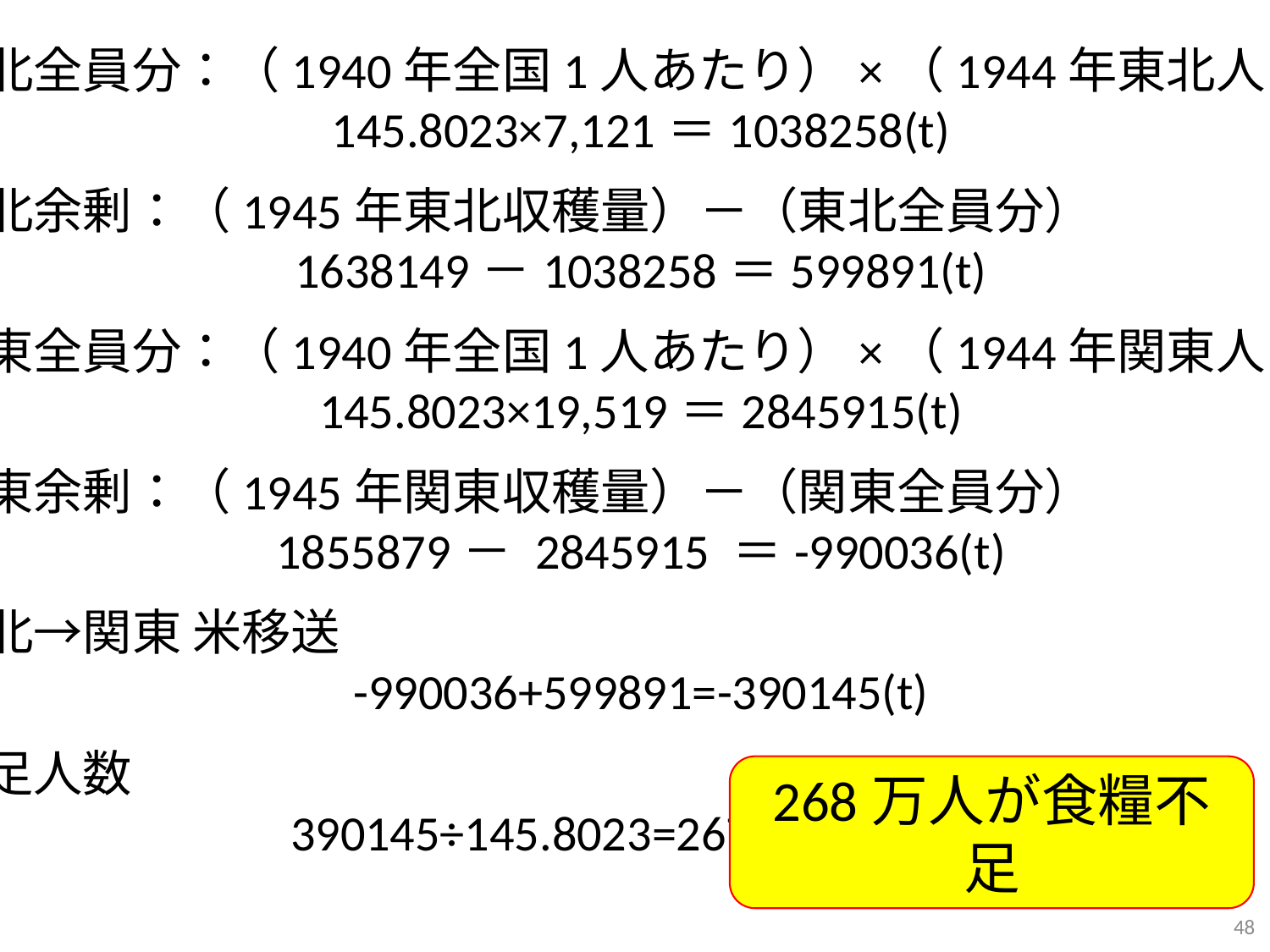

・東北全員分：（1940年全国1人あたり）×（1944年東北人口）
145.8023×7,121＝1038258(t)

・東北余剰：（1945年東北収穫量）－（東北全員分）
1638149－1038258＝599891(t)

・関東全員分：（1940年全国1人あたり）×（1944年関東人口）
145.8023×19,519＝2845915(t)

・関東余剰：（1945年関東収穫量）－（関東全員分）
1855879－ 2845915 ＝-990036(t)

・東北→関東 米移送
-990036+599891=-390145(t)

・不足人数
390145÷145.8023=2675.85(千人)
268万人が食糧不足
48